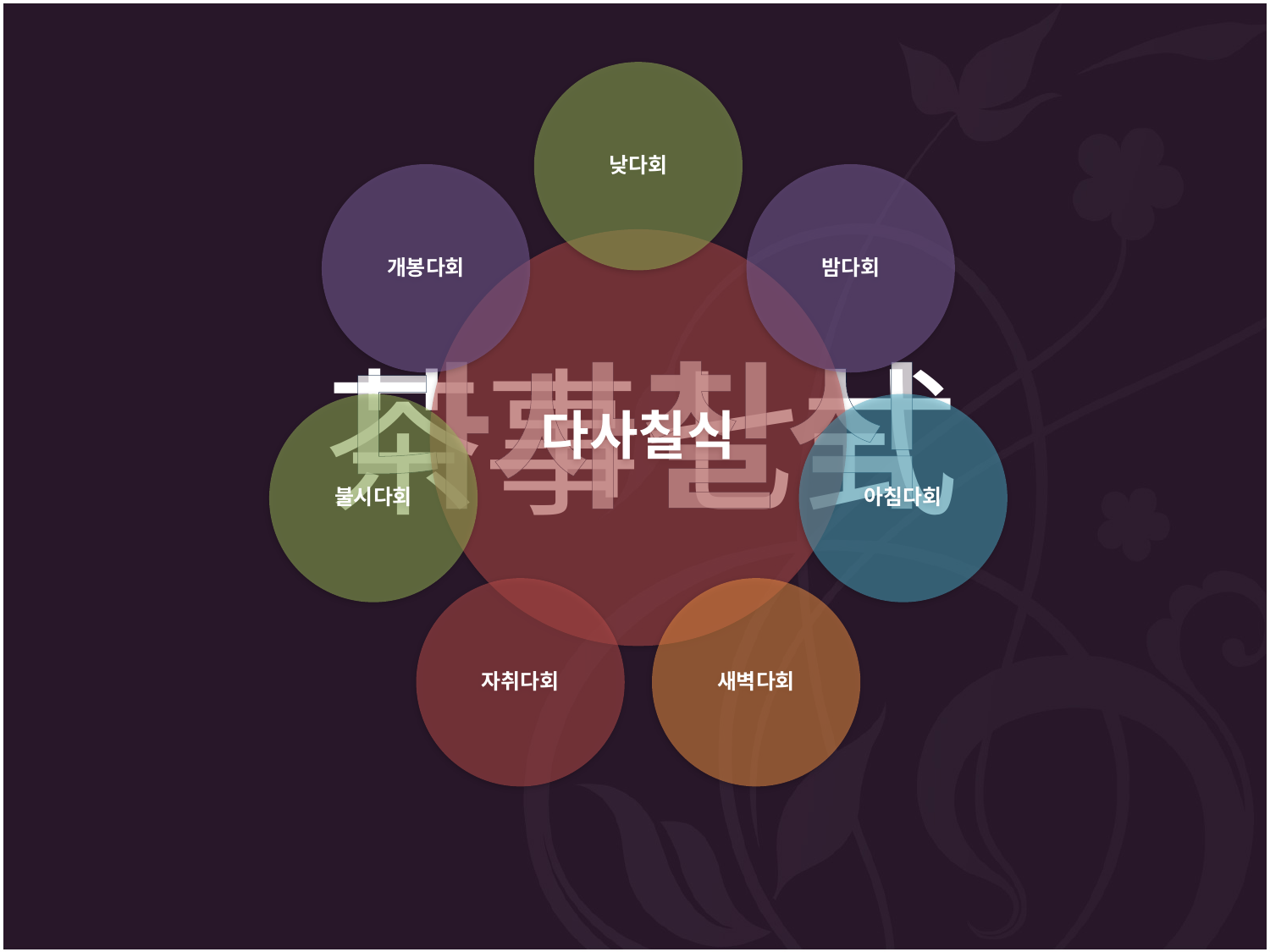

#
다사칠식
낮다회
밤다회
아침다회
새벽다회
자취다회
불시다회
개봉다회
다사칠식

茶事七式